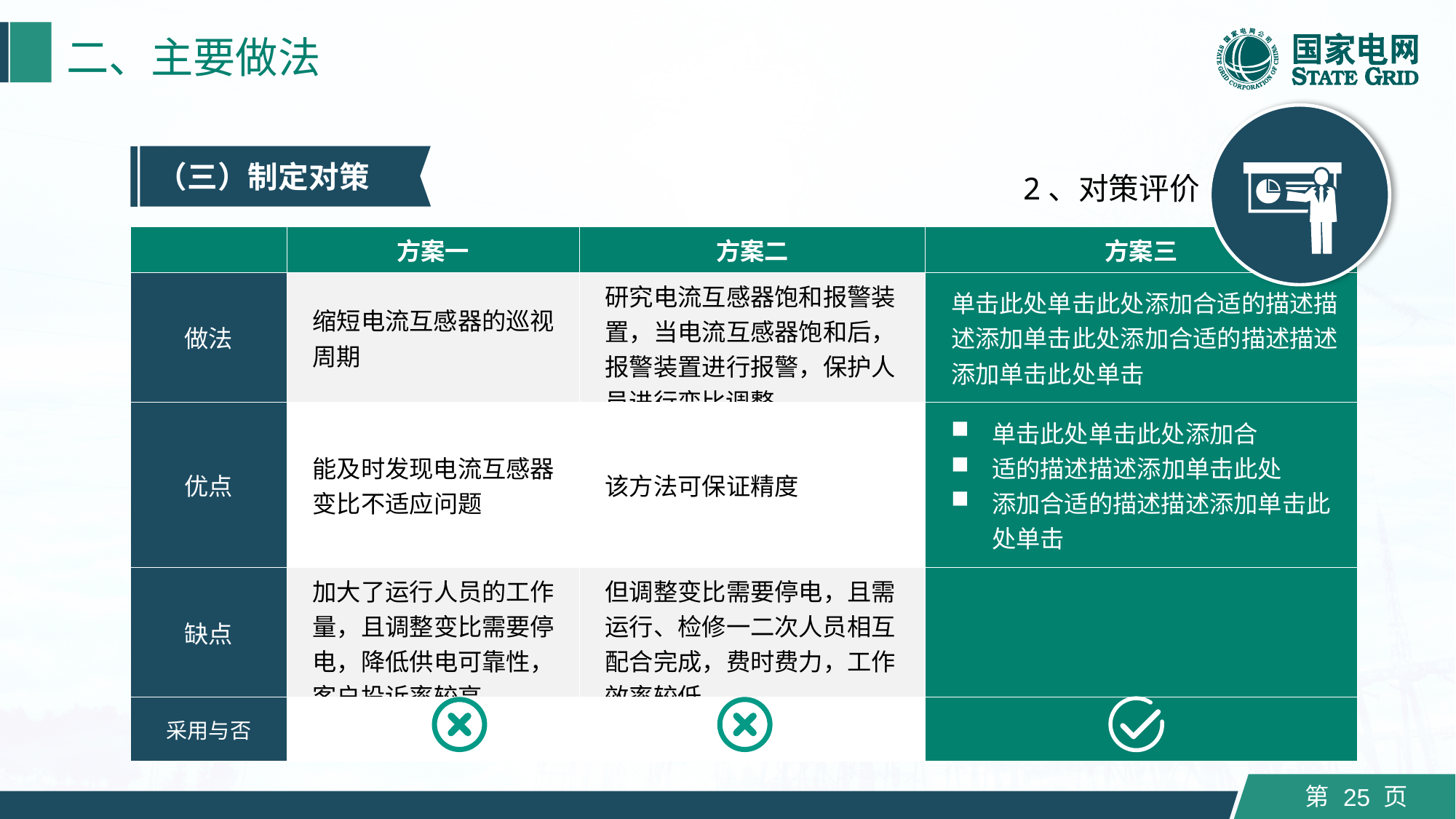

二、主要做法

2、对策评价

（三）制定对策

|  | 方案一 | 方案二 | 方案三 |
| --- | --- | --- | --- |
| 做法 | 缩短电流互感器的巡视周期 | 研究电流互感器饱和报警装置，当电流互感器饱和后，报警装置进行报警，保护人员进行变比调整 | 单击此处单击此处添加合适的描述描述添加单击此处添加合适的描述描述添加单击此处单击 |
| 优点 | 能及时发现电流互感器变比不适应问题 | 该方法可保证精度 | 单击此处单击此处添加合 适的描述描述添加单击此处 添加合适的描述描述添加单击此处单击 |
| 缺点 | 加大了运行人员的工作量，且调整变比需要停电，降低供电可靠性，客户投诉率较高 | 但调整变比需要停电，且需运行、检修一二次人员相互配合完成，费时费力，工作效率较低 |  |
| 采用与否 |  |  |  |